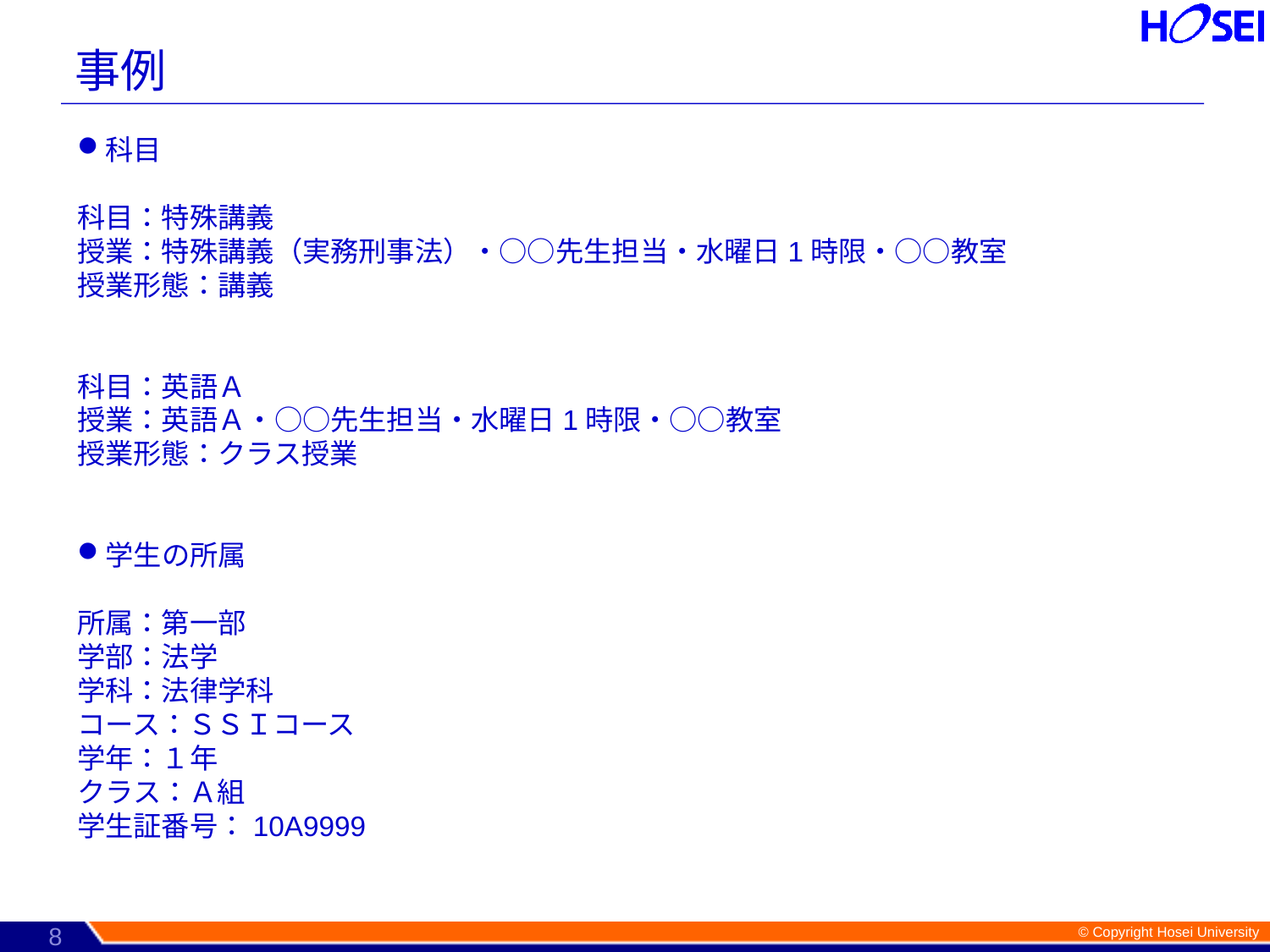

# 事例
科目

科目：特殊講義
授業：特殊講義（実務刑事法）・○○先生担当・水曜日1時限・○○教室
授業形態：講義

科目：英語Ａ
授業：英語Ａ・○○先生担当・水曜日1時限・○○教室
授業形態：クラス授業

学生の所属

所属：第一部
学部：法学
学科：法律学科
コース：ＳＳＩコース
学年：１年
クラス：Ａ組
学生証番号：10A9999
8